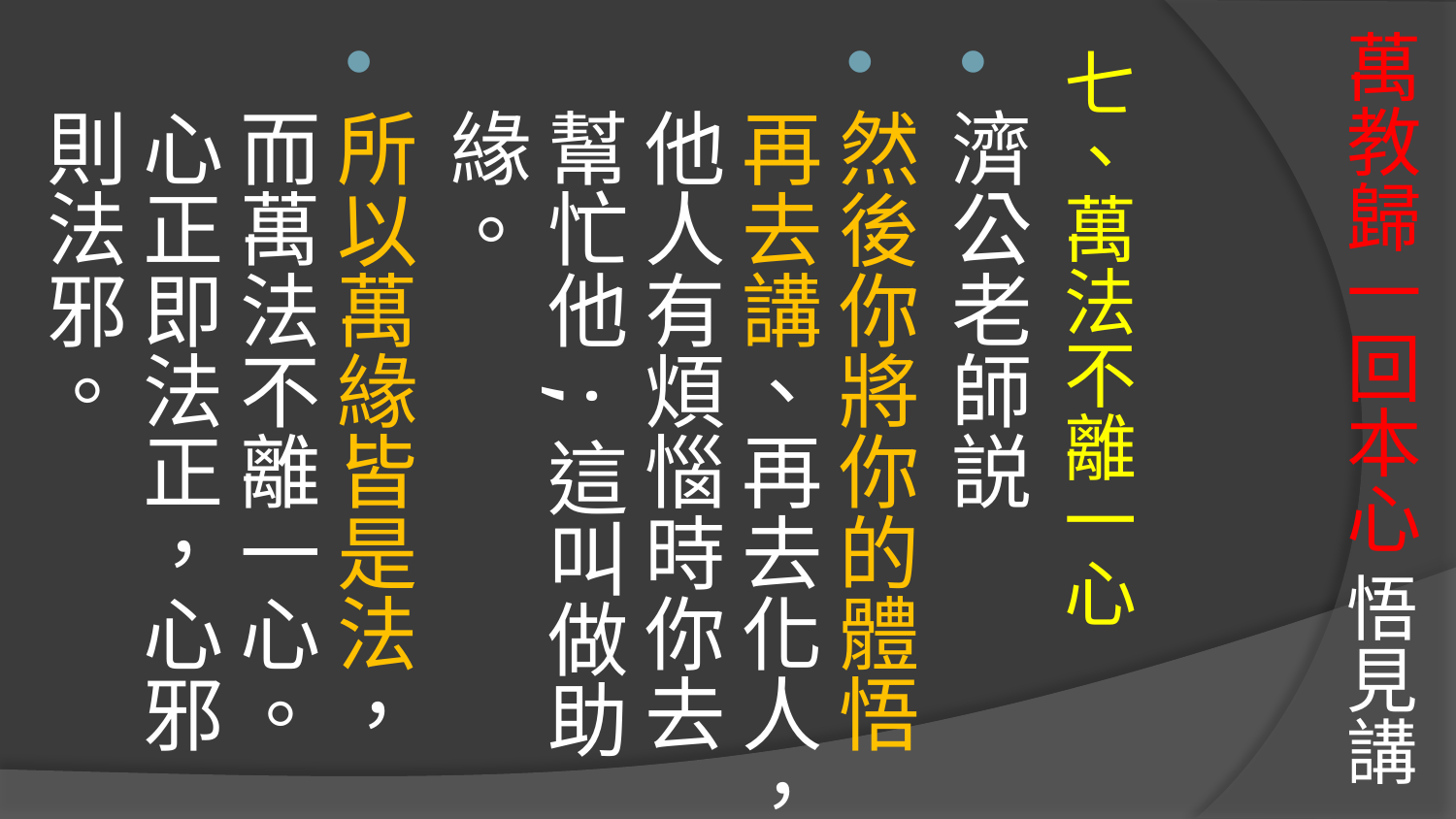

# 萬教歸一回本心 悟見講
七、萬法不離一心
濟公老師説
然後你將你的體悟再去講、再去化人，他人有煩惱時你去幫忙他;這叫做助緣。
所以萬緣皆是法，而萬法不離一心。心正即法正，心邪則法邪。